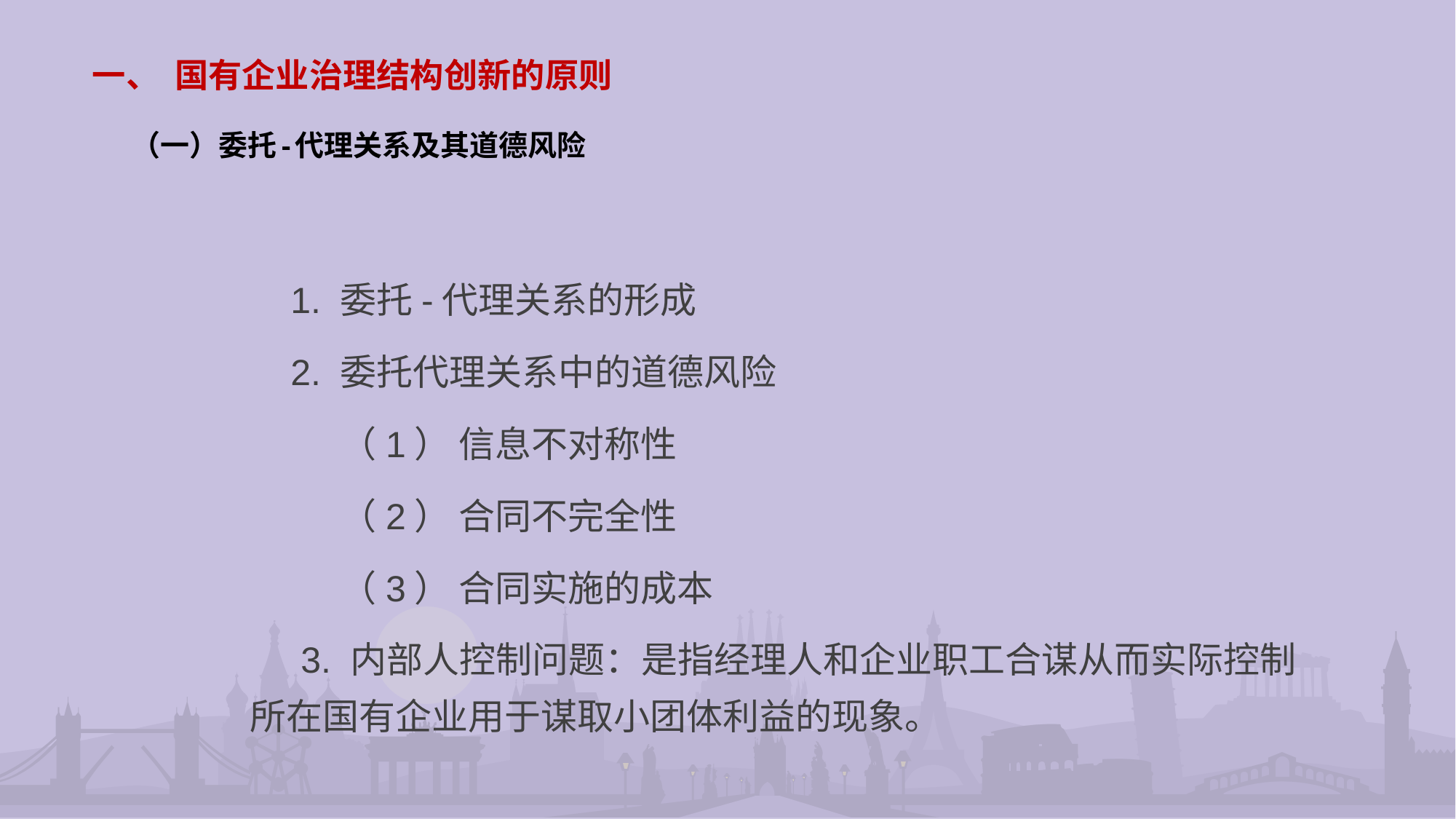

# 一、  国有企业治理结构创新的原则 （一）委托-代理关系及其道德风险

    1. 委托-代理关系的形成
    2. 委托代理关系中的道德风险
          （1） 信息不对称性
          （2） 合同不完全性
          （3） 合同实施的成本
     3. 内部人控制问题：是指经理人和企业职工合谋从而实际控制所在国有企业用于谋取小团体利益的现象。